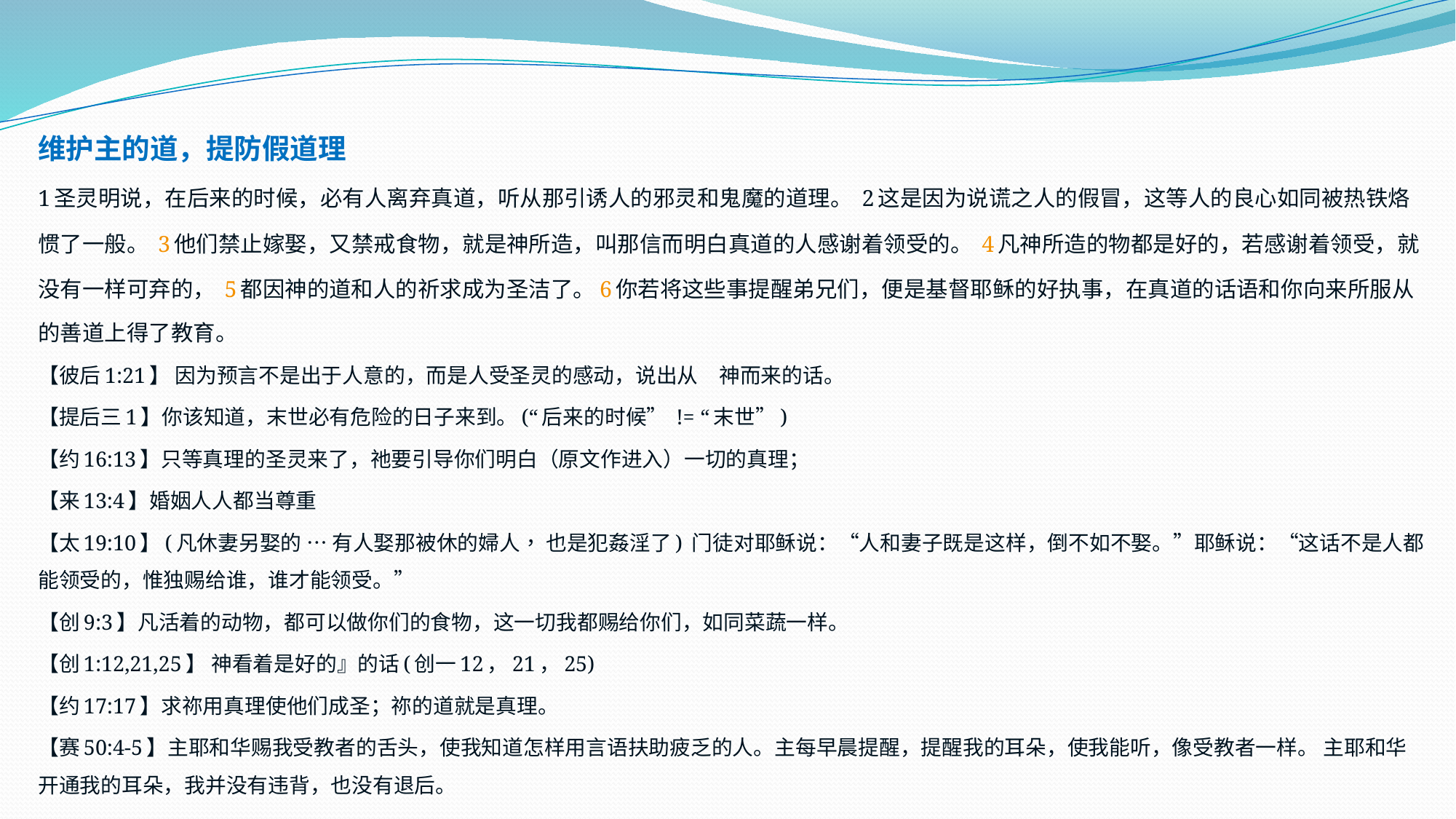

维护主的道，提防假道理
1 圣灵明说，在后来的时候，必有人离弃真道，听从那引诱人的邪灵和鬼魔的道理。 2 这是因为说谎之人的假冒，这等人的良心如同被热铁烙惯了一般。 3 他们禁止嫁娶，又禁戒食物，就是神所造，叫那信而明白真道的人感谢着领受的。 4 凡神所造的物都是好的，若感谢着领受，就没有一样可弃的， 5 都因神的道和人的祈求成为圣洁了。6 你若将这些事提醒弟兄们，便是基督耶稣的好执事，在真道的话语和你向来所服从的善道上得了教育。
【彼后1:21】 因为预言不是出于人意的，而是人受圣灵的感动，说出从　神而来的话。
【提后三1】你该知道，末世必有危险的日子来到。(“后来的时候” != “末世”)
【约16:13】只等真理的圣灵来了，祂要引导你们明白（原文作进入）一切的真理；
【来13:4】婚姻人人都当尊重
【太19:10】(凡休妻另娶的 … 有人娶那被休的婦人， 也是犯姦淫了) 门徒对耶稣说：“人和妻子既是这样，倒不如不娶。”耶稣说：“这话不是人都能领受的，惟独赐给谁，谁才能领受。”
【创9:3】凡活着的动物，都可以做你们的食物，这一切我都赐给你们，如同菜蔬一样。
【创1:12,21,25】 神看着是好的』的话(创一12，21，25)
【约17:17】求祢用真理使他们成圣；祢的道就是真理。
【赛50:4-5】主耶和华赐我受教者的舌头，使我知道怎样用言语扶助疲乏的人。主每早晨提醒，提醒我的耳朵，使我能听，像受教者一样。 主耶和华开通我的耳朵，我并没有违背，也没有退后。